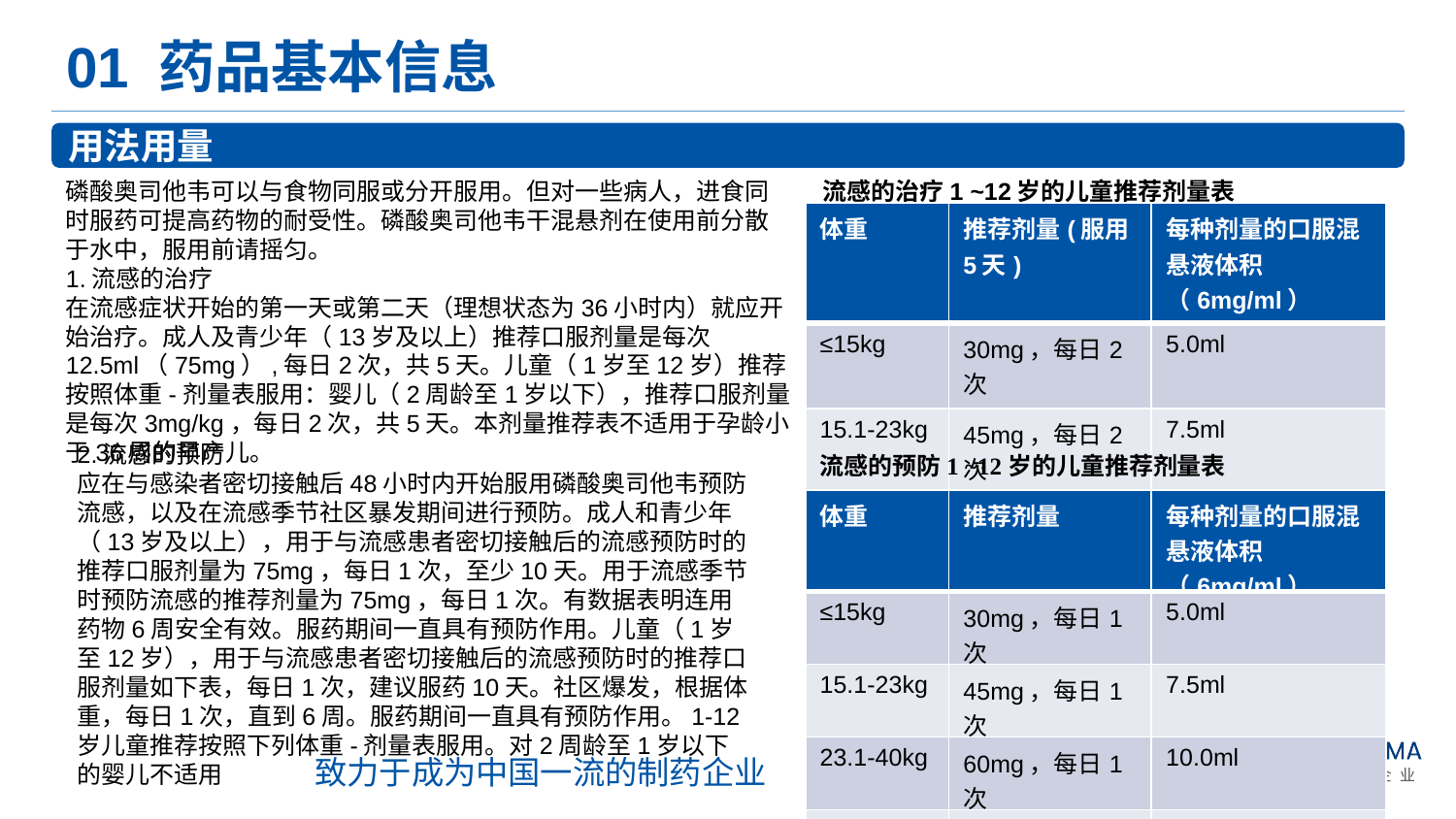

# 01 药品基本信息
用法用量
磷酸奥司他韦可以与食物同服或分开服用。但对一些病人，进食同时服药可提高药物的耐受性。磷酸奥司他韦干混悬剂在使用前分散于水中，服用前请摇匀。
1.流感的治疗
在流感症状开始的第一天或第二天（理想状态为36小时内）就应开始治疗。成人及青少年（13岁及以上）推荐口服剂量是每次12.5ml（75mg）,每日2次，共5天。儿童（1岁至12岁）推荐按照体重-剂量表服用：婴儿（2周龄至1岁以下），推荐口服剂量是每次3mg/kg，每日2次，共5天。本剂量推荐表不适用于孕龄小于36周的早产儿。
流感的治疗1 ~12岁的儿童推荐剂量表
| 体重 | 推荐剂量(服用5天) | 每种剂量的口服混悬液体积（6mg/ml） |
| --- | --- | --- |
| ≤15kg | 30mg，每日2次 | 5.0ml |
| 15.1-23kg | 45mg，每日2次 | 7.5ml |
| 23.1-40kg | 60mg，每日2次 | 10.0ml |
| ＞40kg | 75mg，每日2次 | 12.5ml |
2.流感的预防
应在与感染者密切接触后48小时内开始服用磷酸奥司他韦预防流感，以及在流感季节社区暴发期间进行预防。成人和青少年（13岁及以上），用于与流感患者密切接触后的流感预防时的推荐口服剂量为75mg，每日1次，至少10天。用于流感季节时预防流感的推荐剂量为75mg，每日1次。有数据表明连用药物6周安全有效。服药期间一直具有预防作用。儿童（1岁至12岁），用于与流感患者密切接触后的流感预防时的推荐口服剂量如下表，每日1次，建议服药10天。社区爆发，根据体重，每日1次，直到6周。服药期间一直具有预防作用。1-12岁儿童推荐按照下列体重-剂量表服用。对2周龄至1岁以下的婴儿不适用
流感的预防1 ~12岁的儿童推荐剂量表
| 体重 | 推荐剂量 | 每种剂量的口服混悬液体积（6mg/ml） |
| --- | --- | --- |
| ≤15kg | 30mg，每日1次 | 5.0ml |
| 15.1-23kg | 45mg，每日1次 | 7.5ml |
| 23.1-40kg | 60mg，每日1次 | 10.0ml |
| ＞40kg | 75mg，每日1次 | 12.5ml |